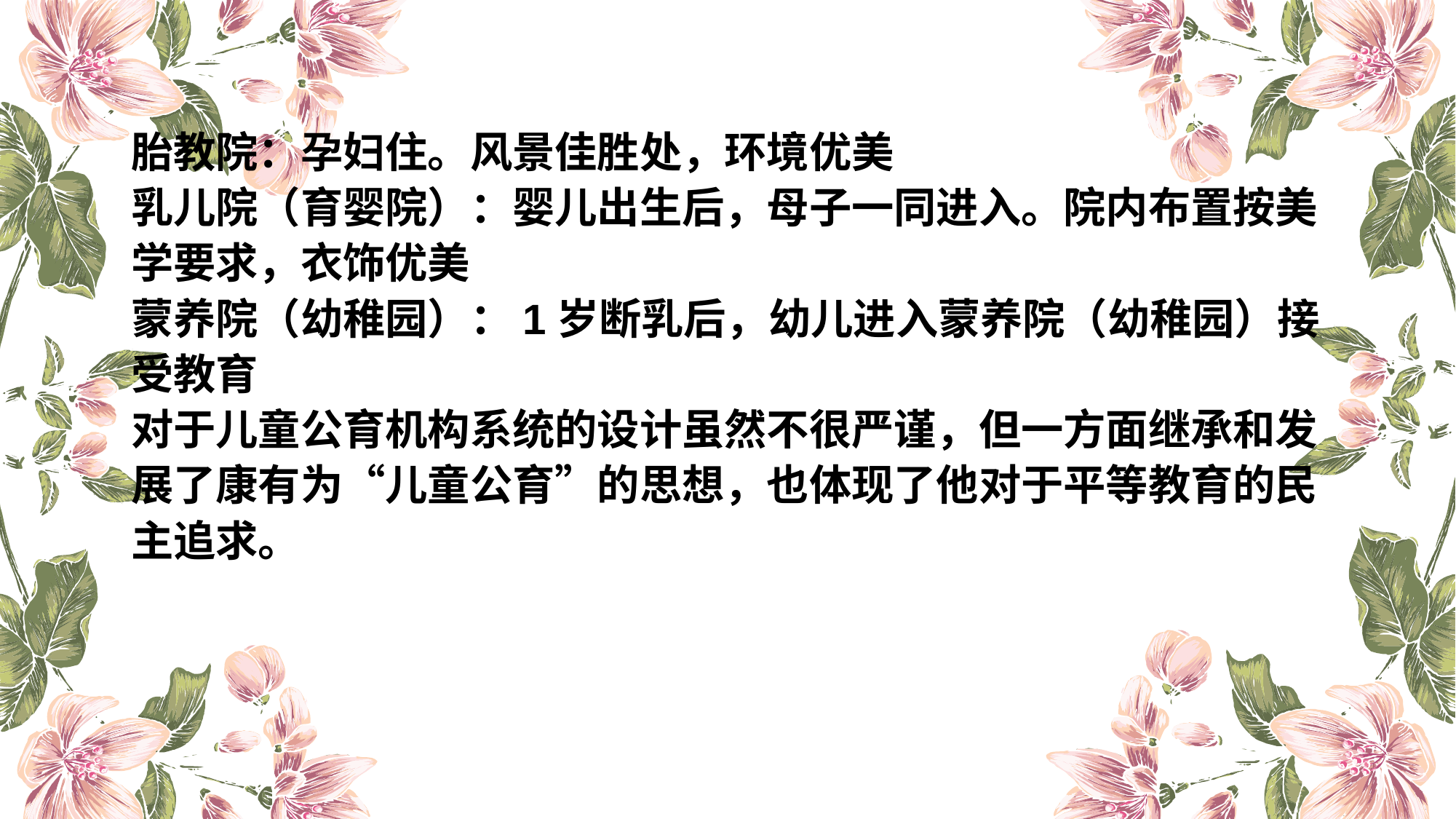

胎教院：孕妇住。风景佳胜处，环境优美
乳儿院（育婴院）：婴儿出生后，母子一同进入。院内布置按美学要求，衣饰优美
蒙养院（幼稚园）：1岁断乳后，幼儿进入蒙养院（幼稚园）接受教育
对于儿童公育机构系统的设计虽然不很严谨，但一方面继承和发展了康有为“儿童公育”的思想，也体现了他对于平等教育的民主追求。